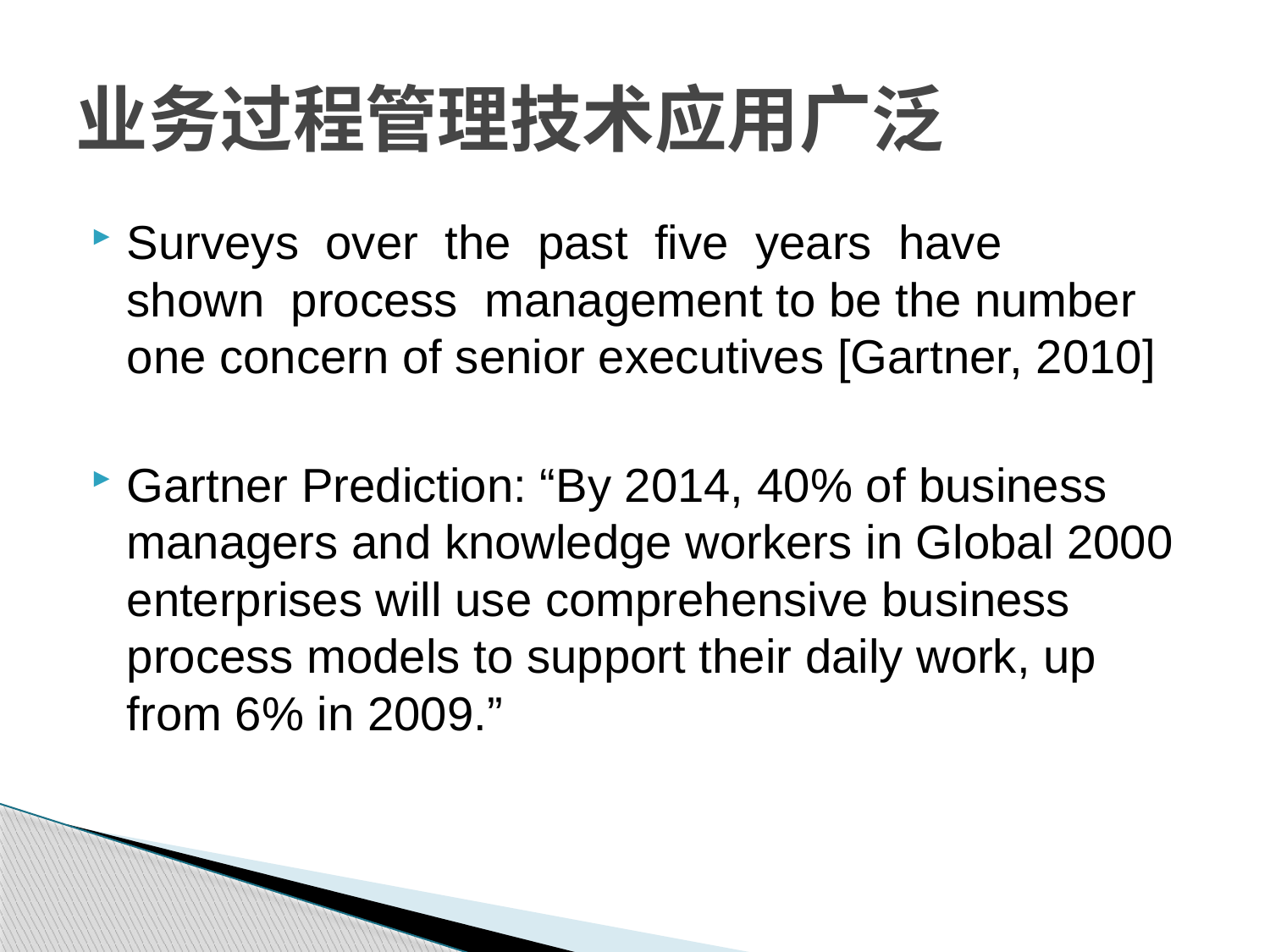

# 业务过程管理技术应用广泛
Surveys  over  the  past  five  years  have
shown  process  management to be the number one concern of senior executives [Gartner, 2010]

Gartner Prediction: “By 2014, 40% of business managers and knowledge workers in Global 2000 enterprises will use comprehensive business process models to support their daily work, up from 6% in 2009.”